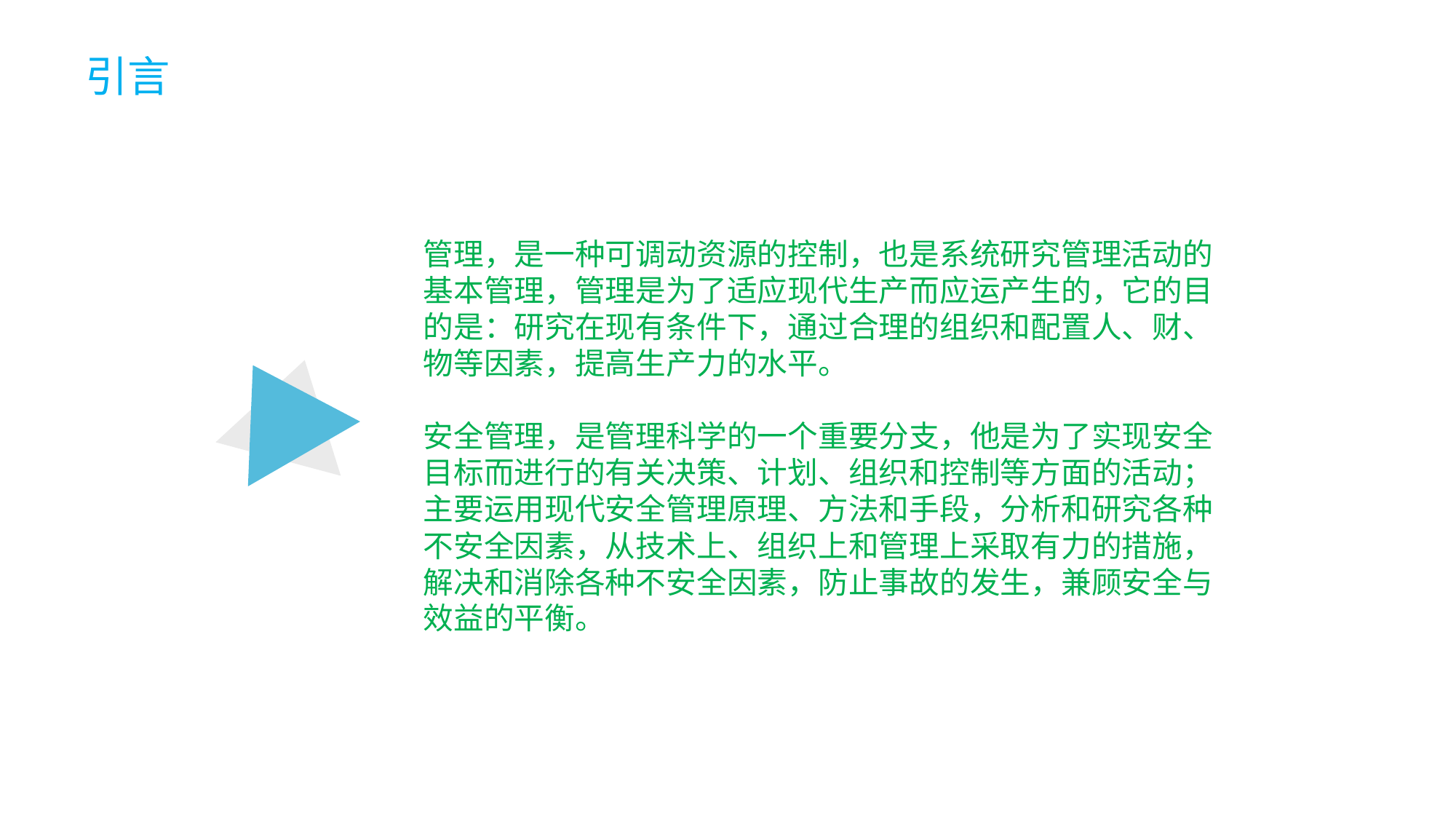

引言
# 管理，是一种可调动资源的控制，也是系统研究管理活动的基本管理，管理是为了适应现代生产而应运产生的，它的目的是：研究在现有条件下，通过合理的组织和配置人、财、物等因素，提高生产力的水平。 安全管理，是管理科学的一个重要分支，他是为了实现安全目标而进行的有关决策、计划、组织和控制等方面的活动；主要运用现代安全管理原理、方法和手段，分析和研究各种不安全因素，从技术上、组织上和管理上采取有力的措施，解决和消除各种不安全因素，防止事故的发生，兼顾安全与效益的平衡。